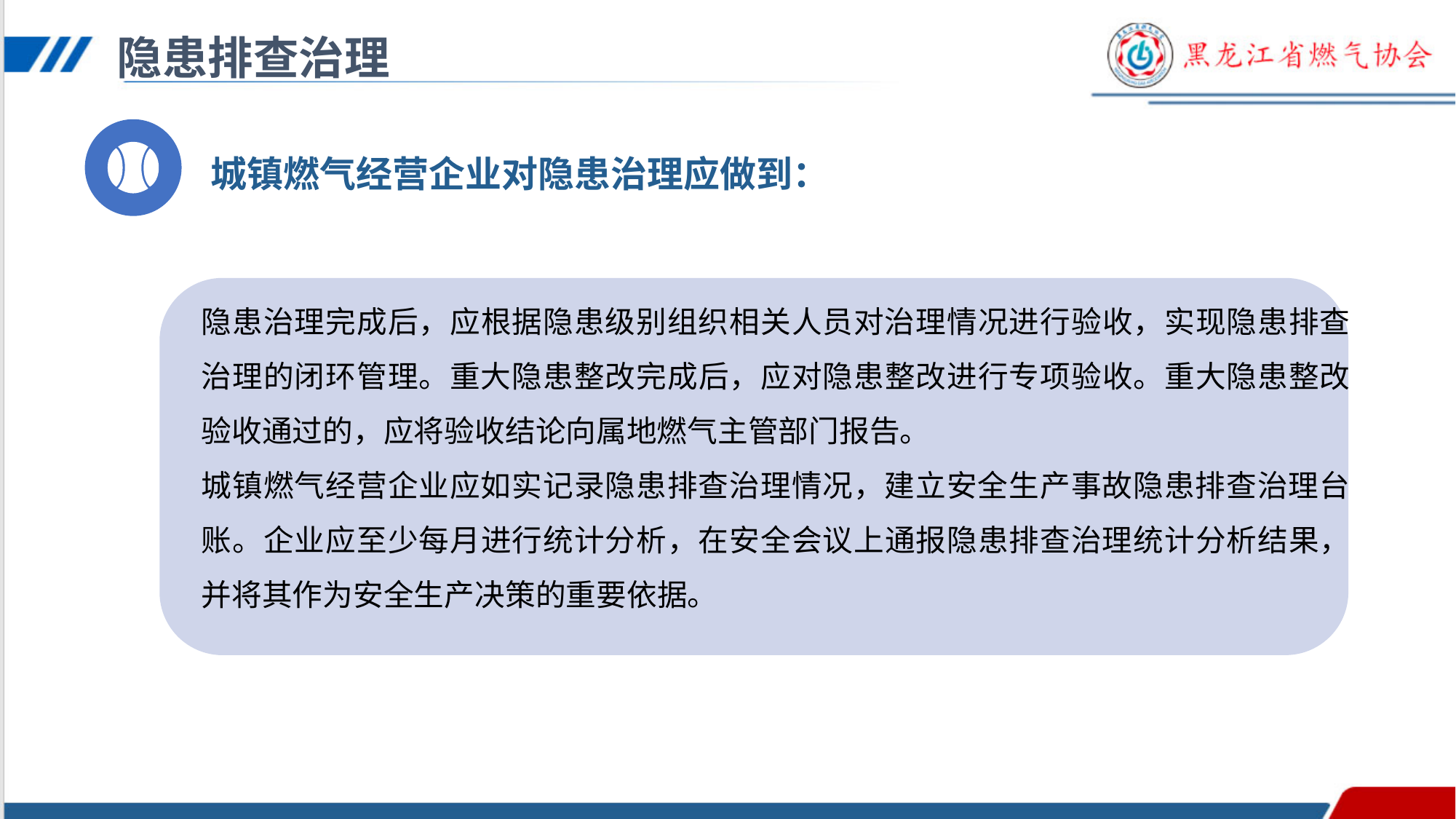

隐患排查治理

城镇燃气经营企业对隐患治理应做到：

隐患治理完成后，应根据隐患级别组织相关人员对治理情况进行验收，实现隐患排查治理的闭环管理。重大隐患整改完成后，应对隐患整改进行专项验收。重大隐患整改验收通过的，应将验收结论向属地燃气主管部门报告。
城镇燃气经营企业应如实记录隐患排查治理情况，建立安全生产事故隐患排查治理台账。企业应至少每月进行统计分析，在安全会议上通报隐患排查治理统计分析结果， 并将其作为安全生产决策的重要依据。